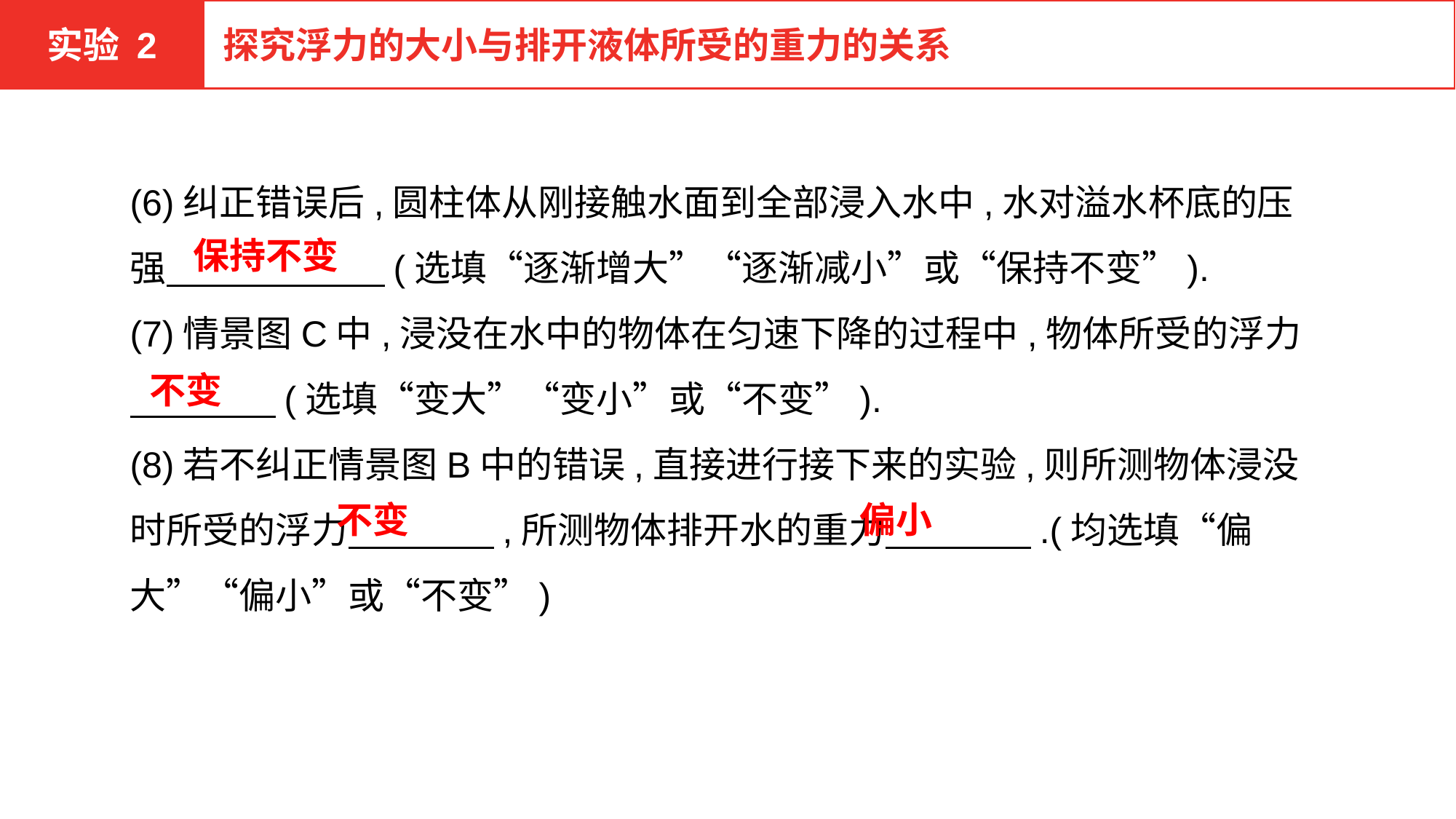

实验 2
探究浮力的大小与排开液体所受的重力的关系
(6)纠正错误后,圆柱体从刚接触水面到全部浸入水中,水对溢水杯底的压强　　　　　　(选填“逐渐增大”“逐渐减小”或“保持不变”).
(7)情景图C中,浸没在水中的物体在匀速下降的过程中,物体所受的浮力
　　　　(选填“变大”“变小”或“不变”).
(8)若不纠正情景图B中的错误,直接进行接下来的实验,则所测物体浸没时所受的浮力　　　　,所测物体排开水的重力　　　　.(均选填“偏大”“偏小”或“不变”)
保持不变
不变
不变
偏小